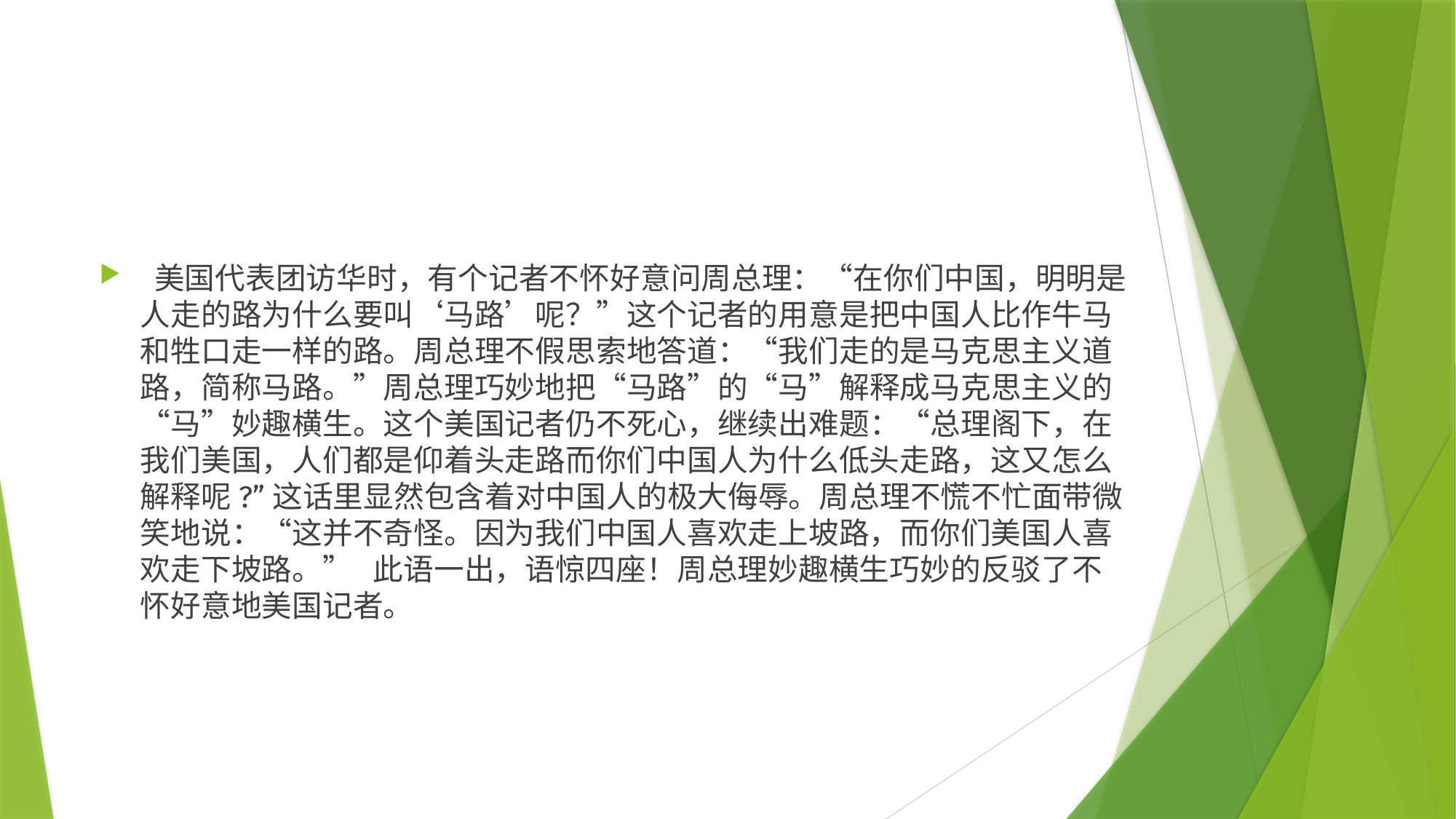

美国代表团访华时，有个记者不怀好意问周总理：“在你们中国，明明是人走的路为什么要叫‘马路’呢？”这个记者的用意是把中国人比作牛马和牲口走一样的路。周总理不假思索地答道：“我们走的是马克思主义道路，简称马路。”周总理巧妙地把“马路”的“马”解释成马克思主义的“马”妙趣横生。这个美国记者仍不死心，继续出难题：“总理阁下，在我们美国，人们都是仰着头走路而你们中国人为什么低头走路，这又怎么解释呢?”这话里显然包含着对中国人的极大侮辱。周总理不慌不忙面带微笑地说：“这并不奇怪。因为我们中国人喜欢走上坡路，而你们美国人喜欢走下坡路。”   此语一出，语惊四座！周总理妙趣横生巧妙的反驳了不怀好意地美国记者。